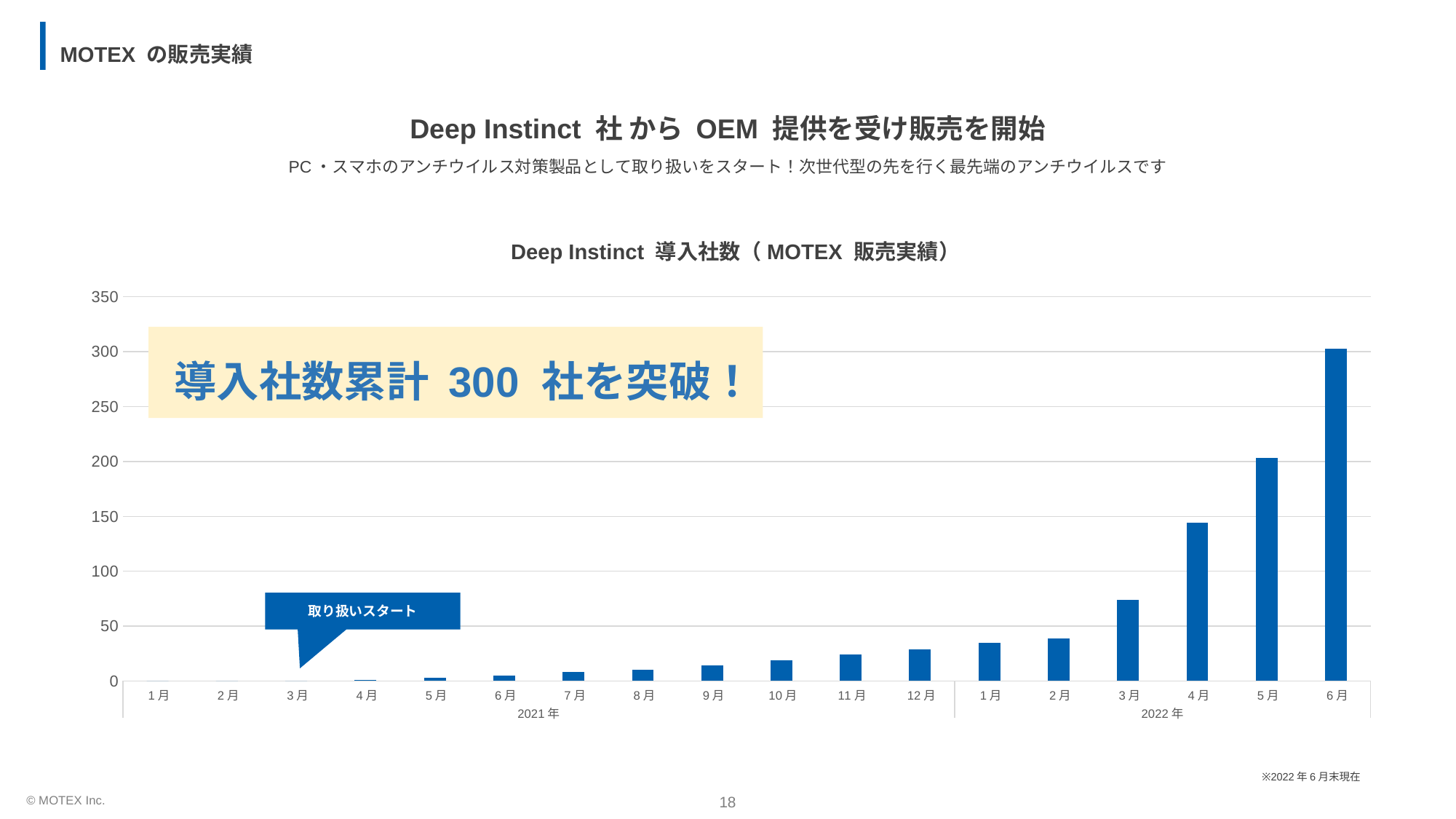

MOTEX の販売実績
Deep Instinct 社 から OEM 提供を受け販売を開始
PC・スマホのアンチウイルス対策製品として取り扱いをスタート！次世代型の先を行く最先端のアンチウイルスです
Deep Instinct 導入社数（MOTEX 販売実績）

### Chart

| Category |  |
|---|---|
|  1月 | 0.0 |
|  2月 | 0.0 |
|  3月 | 0.0 |
|  4月 | 1.0 |
|  5月 | 3.0 |
|  6月 | 5.0 |
|  7月 | 8.0 |
|  8月 | 10.0 |
|  9月 | 14.0 |
|  10月 | 19.0 |
|  11月 | 24.0 |
|  12月 | 29.0 |
|  1月 | 35.0 |
|  2月 | 39.0 |
|  3月 | 74.0 |
|  4月 | 144.0 |
|  5月 | 203.0 |
|  6月 | 303.0 |
導入社数累計 300 社を突破！
取り扱いスタート
※2022年6月末現在